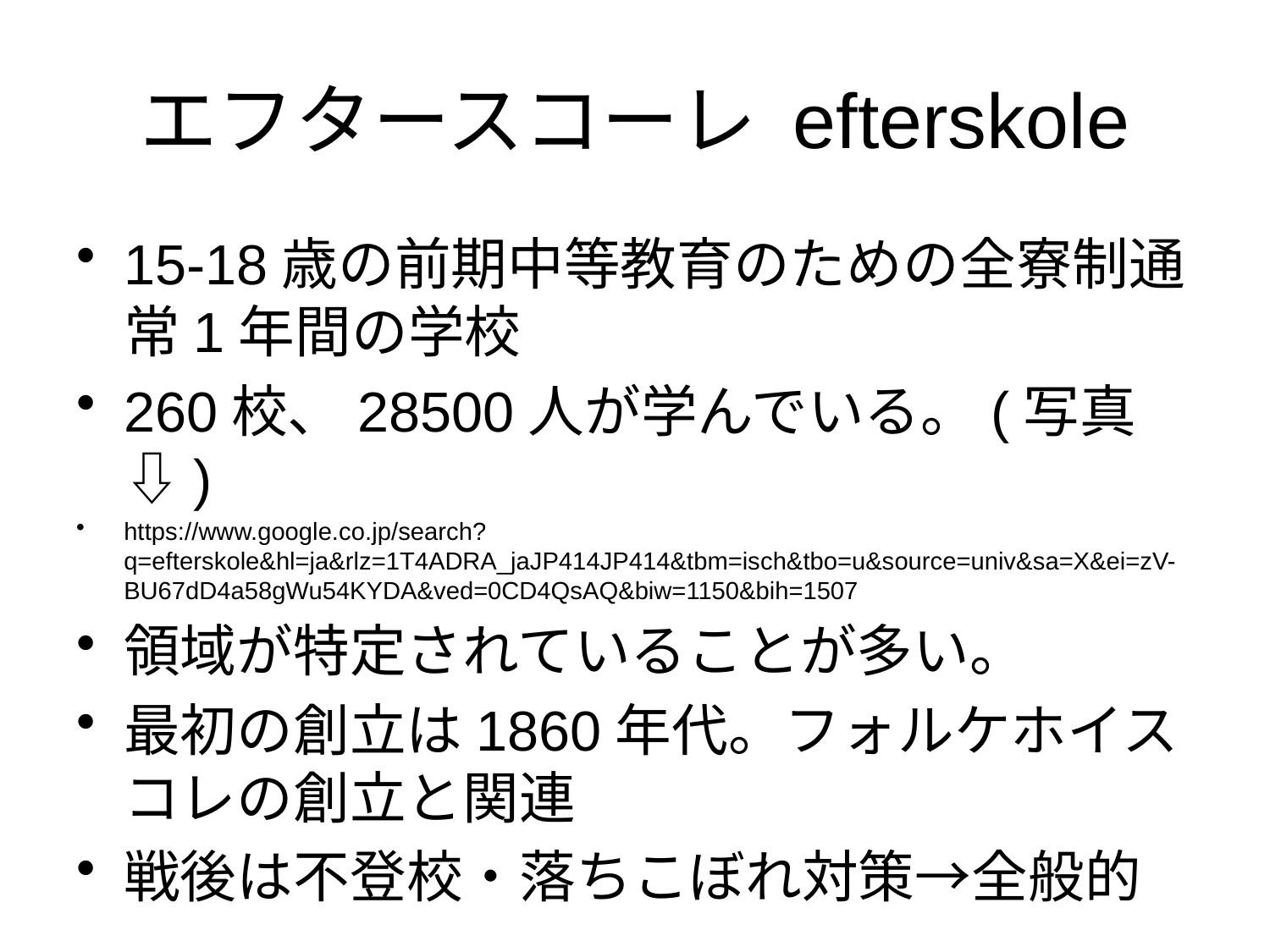

# エフタースコーレ efterskole
15-18歳の前期中等教育のための全寮制通常1年間の学校
260校、28500人が学んでいる。(写真⇩)
https://www.google.co.jp/search?q=efterskole&hl=ja&rlz=1T4ADRA_jaJP414JP414&tbm=isch&tbo=u&source=univ&sa=X&ei=zV-BU67dD4a58gWu54KYDA&ved=0CD4QsAQ&biw=1150&bih=1507
領域が特定されていることが多い。
最初の創立は1860年代。フォルケホイスコレの創立と関連
戦後は不登校・落ちこぼれ対策→全般的